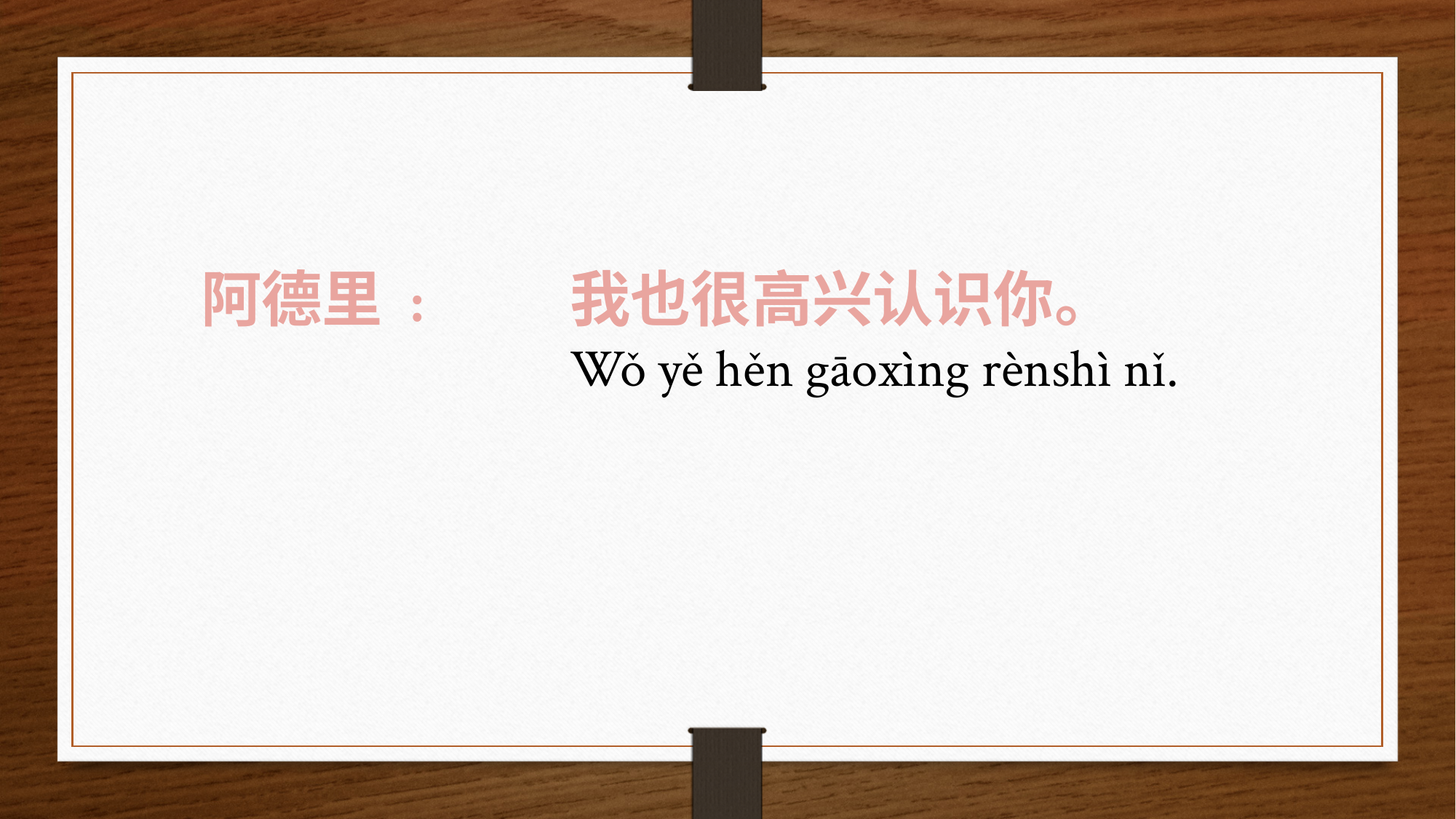

阿德里 :
我也很高兴认识你。
Wǒ yě hěn gāoxìng rènshì nǐ.